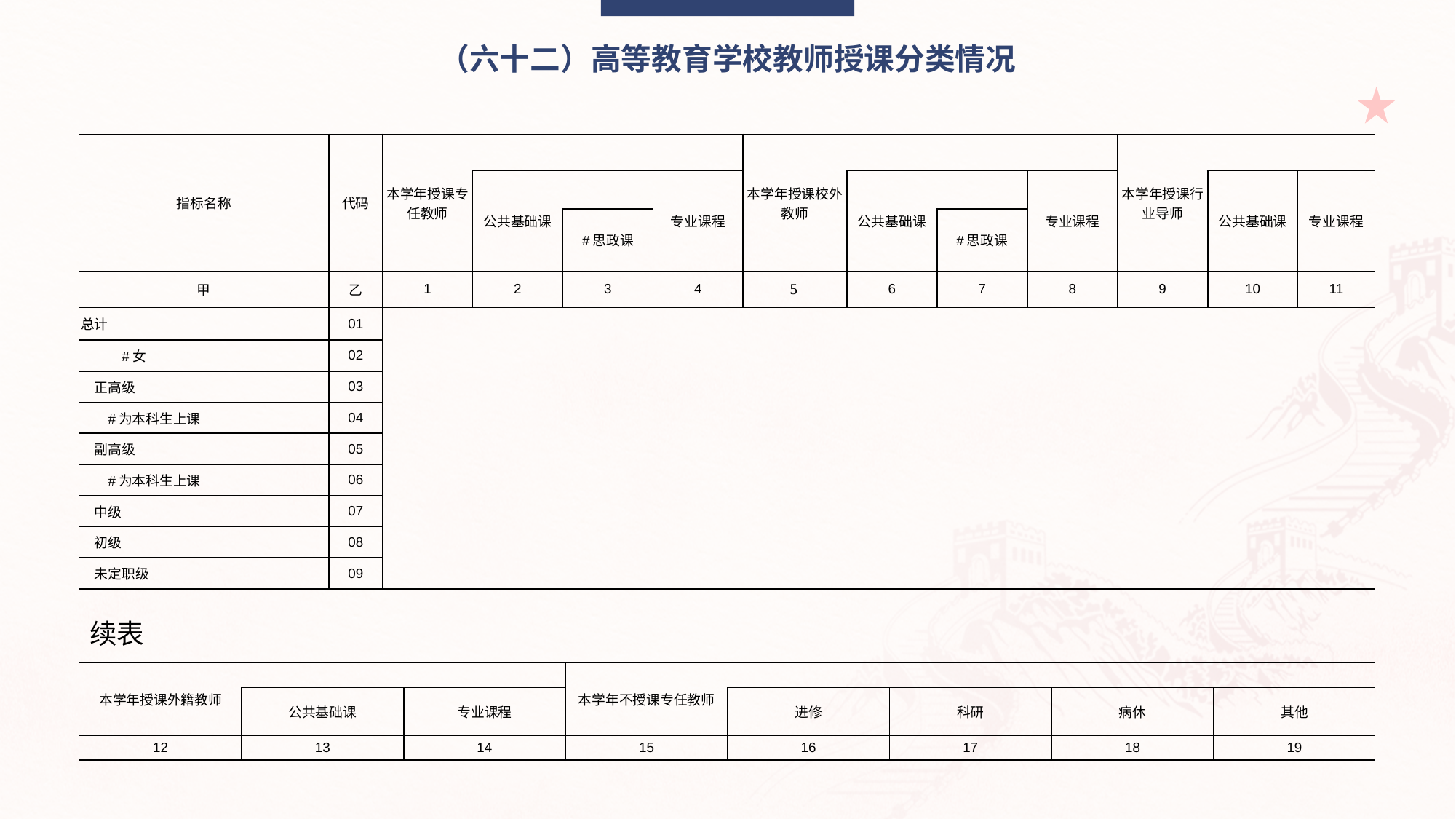

（六十二）高等教育学校教师授课分类情况
| 指标名称 | 代码 | 本学年授课专任教师 |  |  |  | 本学年授课校外教师 |  |  |  | 本学年授课行业导师 |  |  |
| --- | --- | --- | --- | --- | --- | --- | --- | --- | --- | --- | --- | --- |
|  |  |  | 公共基础课 |  | 专业课程 |  | 公共基础课 |  | 专业课程 |  | 公共基础课 | 专业课程 |
|  |  |  |  | #思政课 |  |  |  | #思政课 |  |  |  |  |
| 甲 | 乙 | 1 | 2 | 3 | 4 | 5 | 6 | 7 | 8 | 9 | 10 | 11 |
| 总计 | 01 |  |  |  |  |  |  |  |  |  |  |  |
| #女 | 02 |  |  |  |  |  |  |  |  |  |  |  |
| 正高级 | 03 |  |  |  |  |  |  |  |  |  |  |  |
| #为本科生上课 | 04 |  |  |  |  |  |  |  |  |  |  |  |
| 副高级 | 05 |  |  |  |  |  |  |  |  |  |  |  |
| #为本科生上课 | 06 |  |  |  |  |  |  |  |  |  |  |  |
| 中级 | 07 |  |  |  |  |  |  |  |  |  |  |  |
| 初级 | 08 |  |  |  |  |  |  |  |  |  |  |  |
| 未定职级 | 09 |  |  |  |  |  |  |  |  |  |  |  |
续表
| 本学年授课外籍教师 |  |  | 本学年不授课专任教师 |  |  |  |  |
| --- | --- | --- | --- | --- | --- | --- | --- |
|  | 公共基础课 | 专业课程 |  | 进修 | 科研 | 病休 | 其他 |
| 12 | 13 | 14 | 15 | 16 | 17 | 18 | 19 |